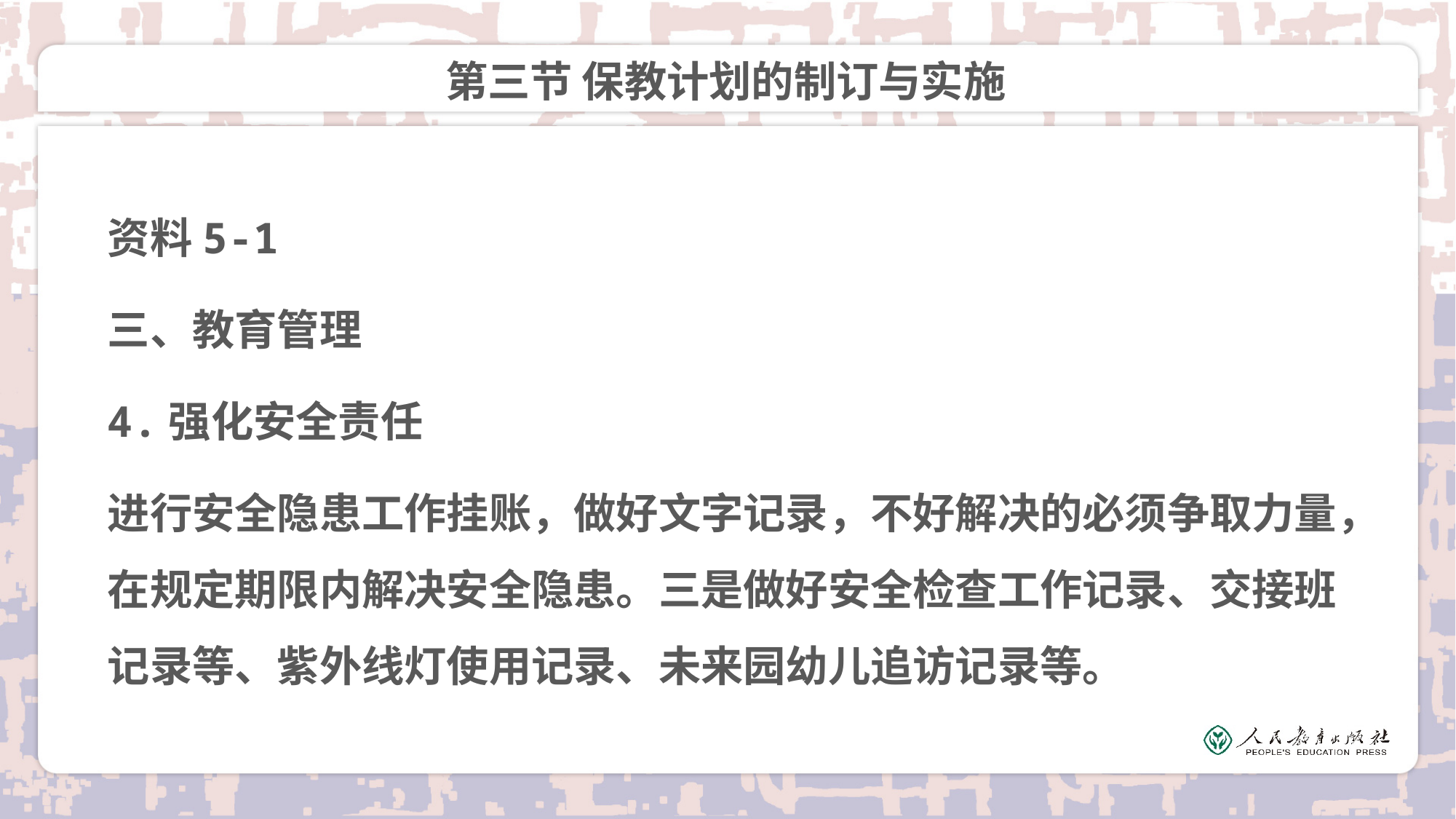

# 第三节 保教计划的制订与实施
资料5-1
三、教育管理
4.强化安全责任
进行安全隐患工作挂账，做好文字记录，不好解决的必须争取力量，在规定期限内解决安全隐患。三是做好安全检查工作记录、交接班记录等、紫外线灯使用记录、未来园幼儿追访记录等。